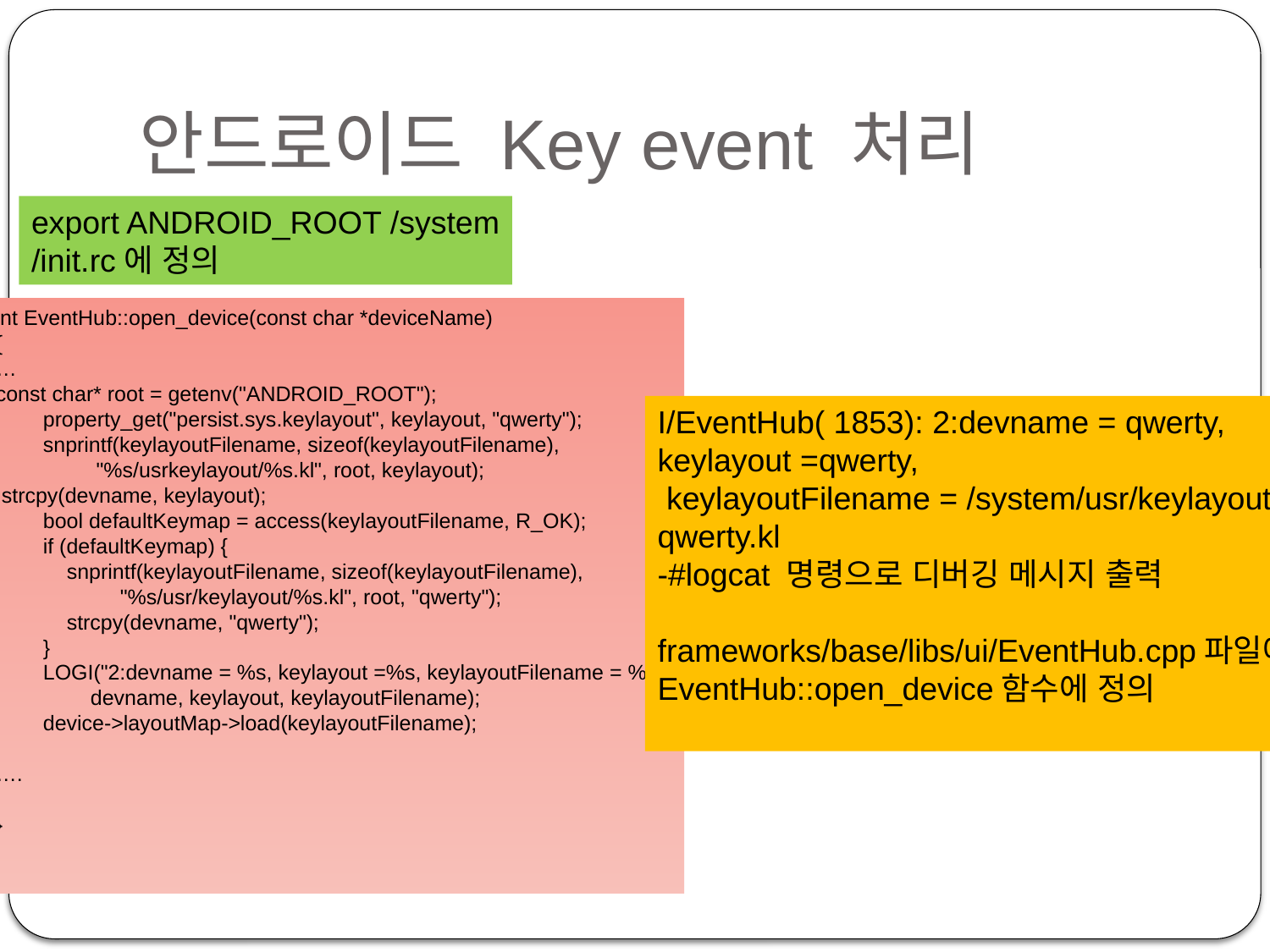

# 안드로이드 Key event 처리
export ANDROID_ROOT /system
/init.rc에 정의
int EventHub::open_device(const char *deviceName)
{
…
const char* root = getenv("ANDROID_ROOT");
        property_get("persist.sys.keylayout", keylayout, "qwerty");
        snprintf(keylayoutFilename, sizeof(keylayoutFilename),
                 "%s/usrkeylayout/%s.kl", root, keylayout);
 strcpy(devname, keylayout);
        bool defaultKeymap = access(keylayoutFilename, R_OK);
        if (defaultKeymap) {
            snprintf(keylayoutFilename, sizeof(keylayoutFilename),
                     "%s/usr/keylayout/%s.kl", root, "qwerty");
            strcpy(devname, "qwerty");
        }
        LOGI("2:devname = %s, keylayout =%s, keylayoutFilename = %s",
                devname, keylayout, keylayoutFilename);
        device->layoutMap->load(keylayoutFilename);

….

}

I/EventHub( 1853): 2:devname = qwerty,
keylayout =qwerty,
 keylayoutFilename = /system/usr/keylayout/qwerty.kl
-#logcat 명령으로 디버깅 메시지 출력

frameworks/base/libs/ui/EventHub.cpp파일에
EventHub::open_device함수에 정의